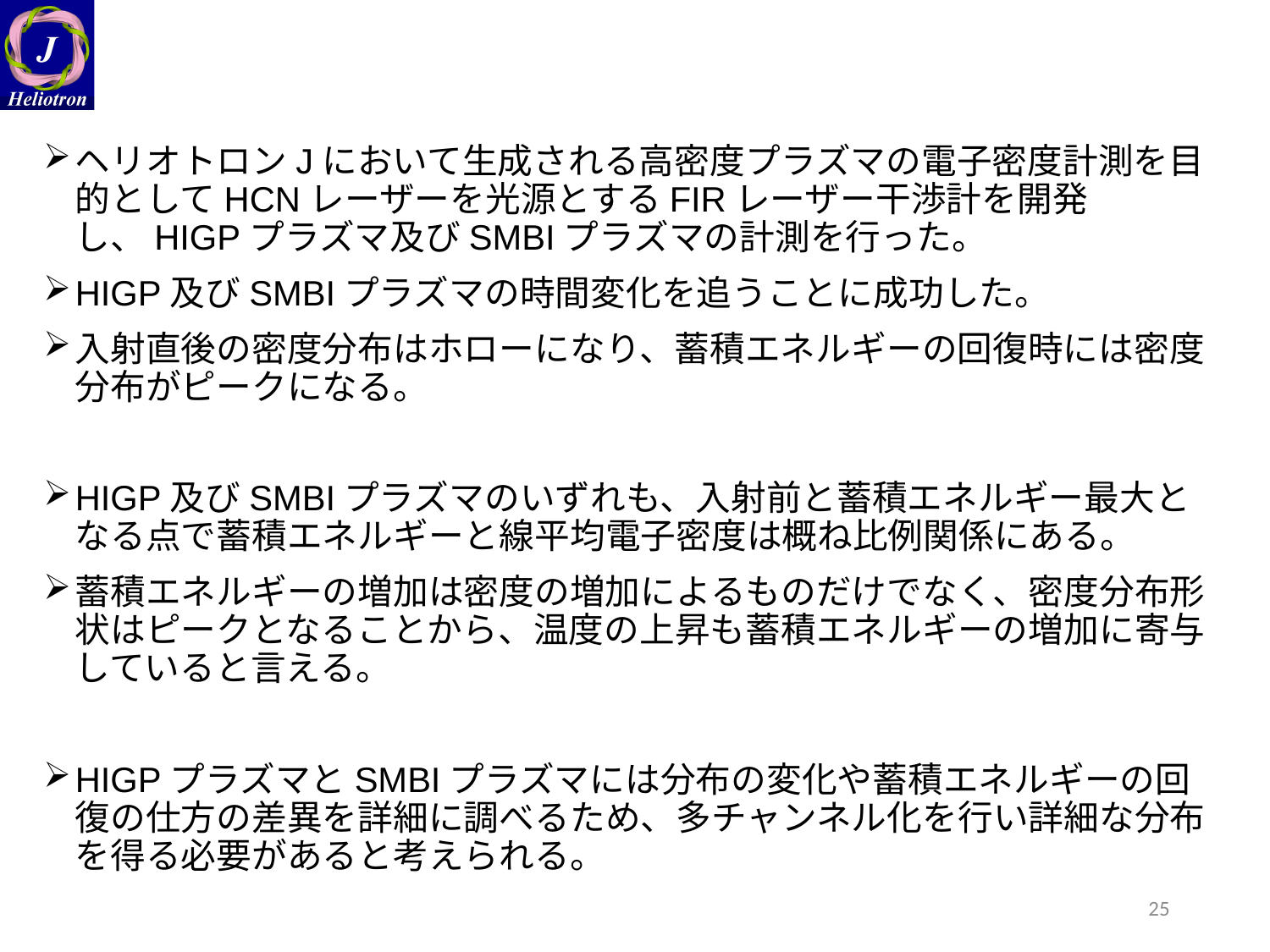

# まとめ
ヘリオトロンJにおいて生成される高密度プラズマの電子密度計測を目的としてHCNレーザーを光源とするFIRレーザー干渉計を開発し、HIGPプラズマ及びSMBIプラズマの計測を行った。
HIGP及びSMBIプラズマの時間変化を追うことに成功した。
入射直後の密度分布はホローになり、蓄積エネルギーの回復時には密度分布がピークになる。

HIGP及びSMBIプラズマのいずれも、入射前と蓄積エネルギー最大となる点で蓄積エネルギーと線平均電子密度は概ね比例関係にある。
蓄積エネルギーの増加は密度の増加によるものだけでなく、密度分布形状はピークとなることから、温度の上昇も蓄積エネルギーの増加に寄与していると言える。

HIGPプラズマとSMBIプラズマには分布の変化や蓄積エネルギーの回復の仕方の差異を詳細に調べるため、多チャンネル化を行い詳細な分布を得る必要があると考えられる。
25